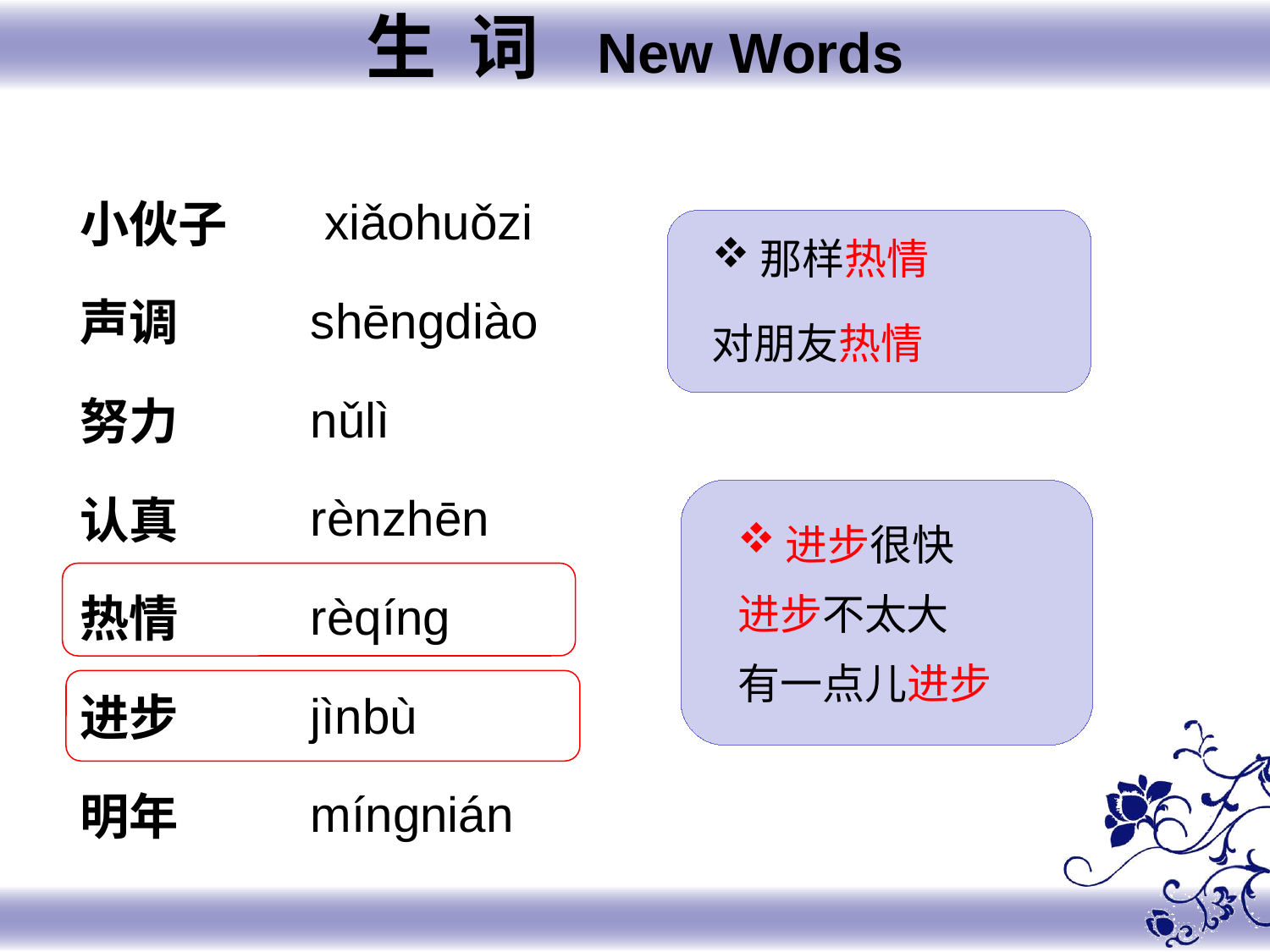

生  词   New Words
 xiǎohuǒzi
shēnɡdiào
nǔlì
rènzhēn
rèqínɡ
jìnbù
mínɡnián
小伙子
声调
努力
认真
热情
进步
明年

那样热情
对朋友热情

进步很快
进步不太大
有一点儿进步